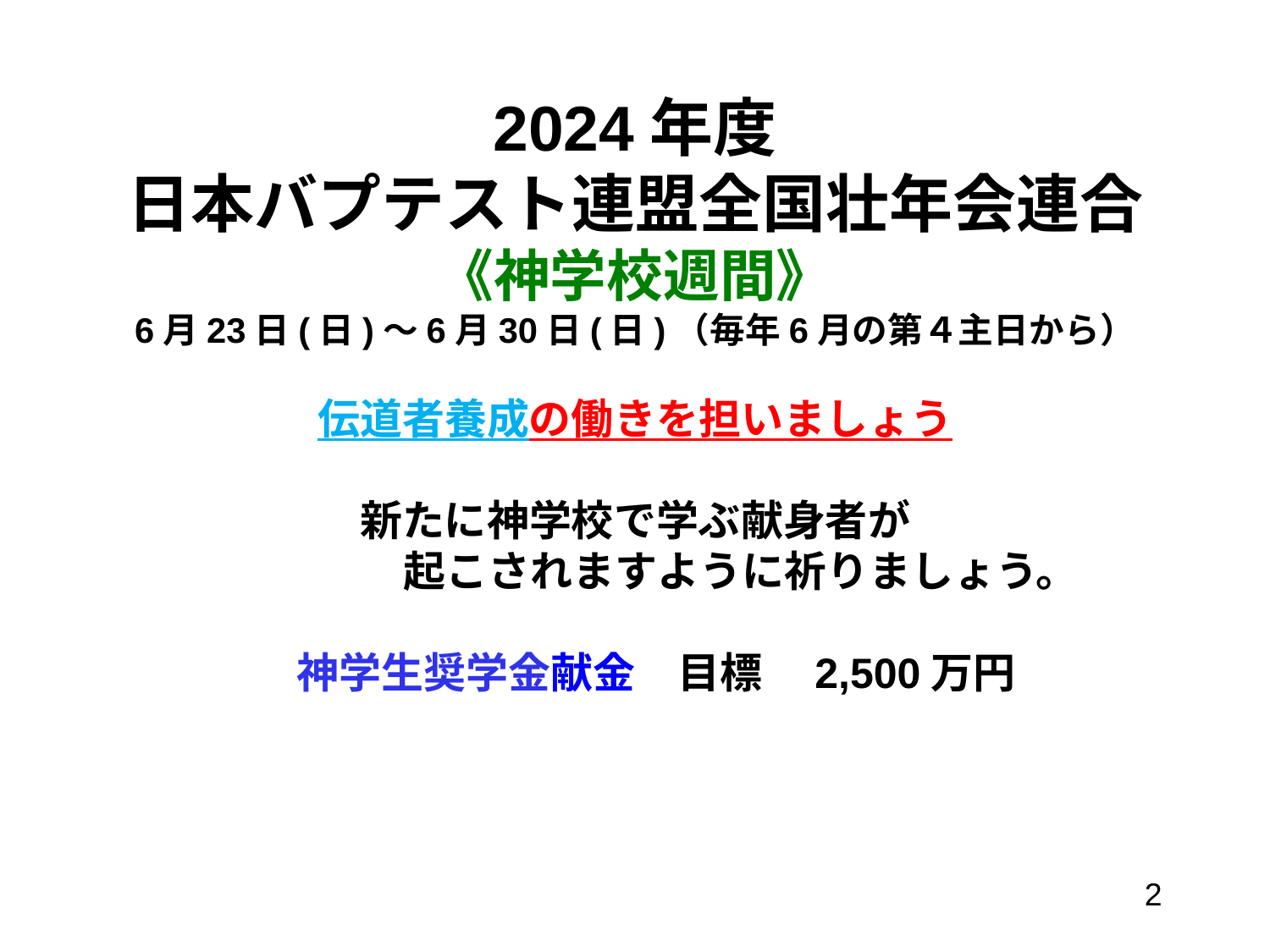

# 2024年度 日本バプテスト連盟全国壮年会連合 《神学校週間》 6月23日(日)〜6月30日(日)（毎年6月の第４主日から） 伝道者養成の働きを担いましょう 新たに神学校で学ぶ献身者が 　　　　　起こされますように祈りましょう。 　神学生奨学金献金　目標　2,500万円
2